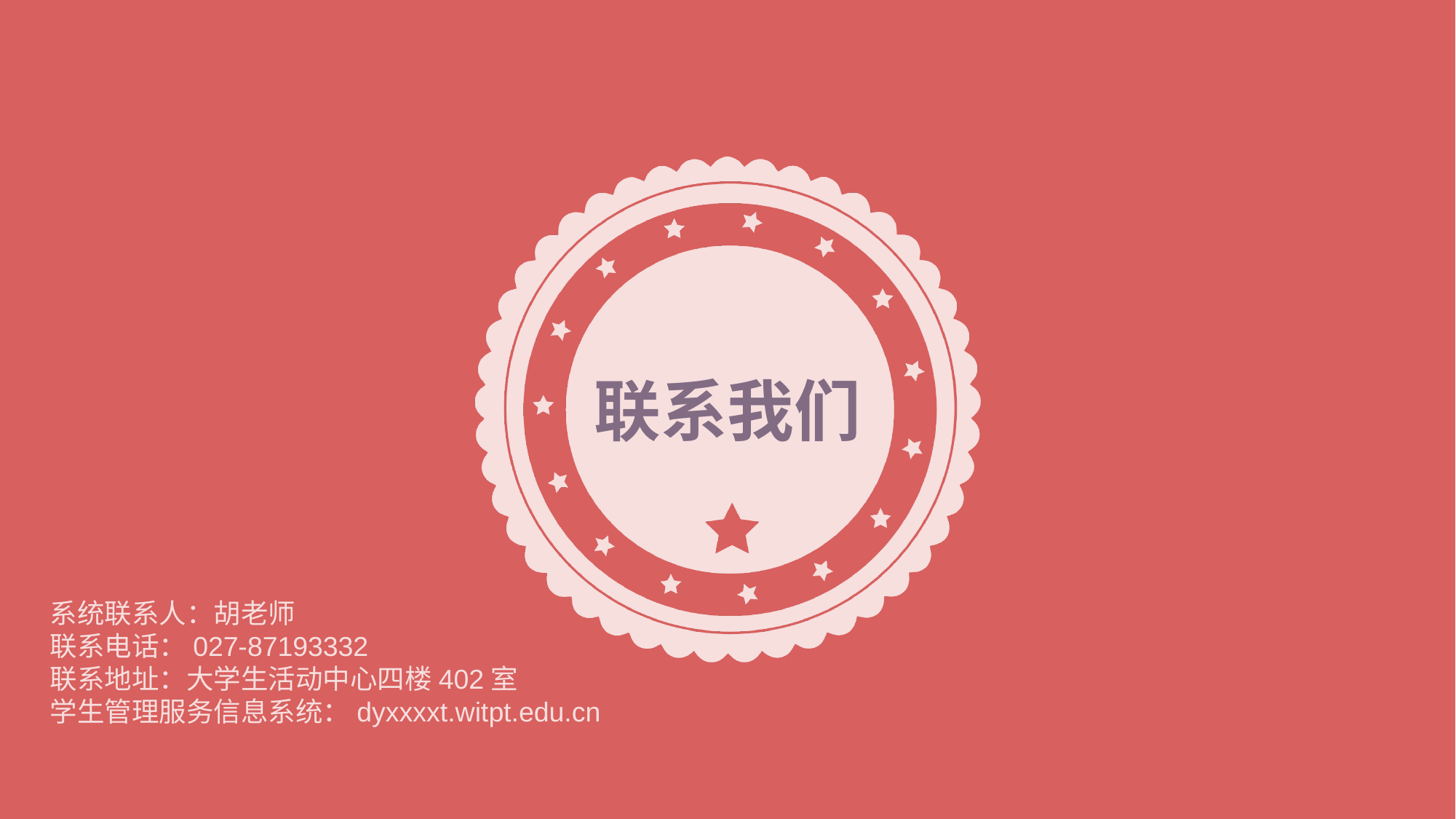

联系我们
系统联系人：胡老师
联系电话：027-87193332
联系地址：大学生活动中心四楼402室
学生管理服务信息系统：dyxxxxt.witpt.edu.cn